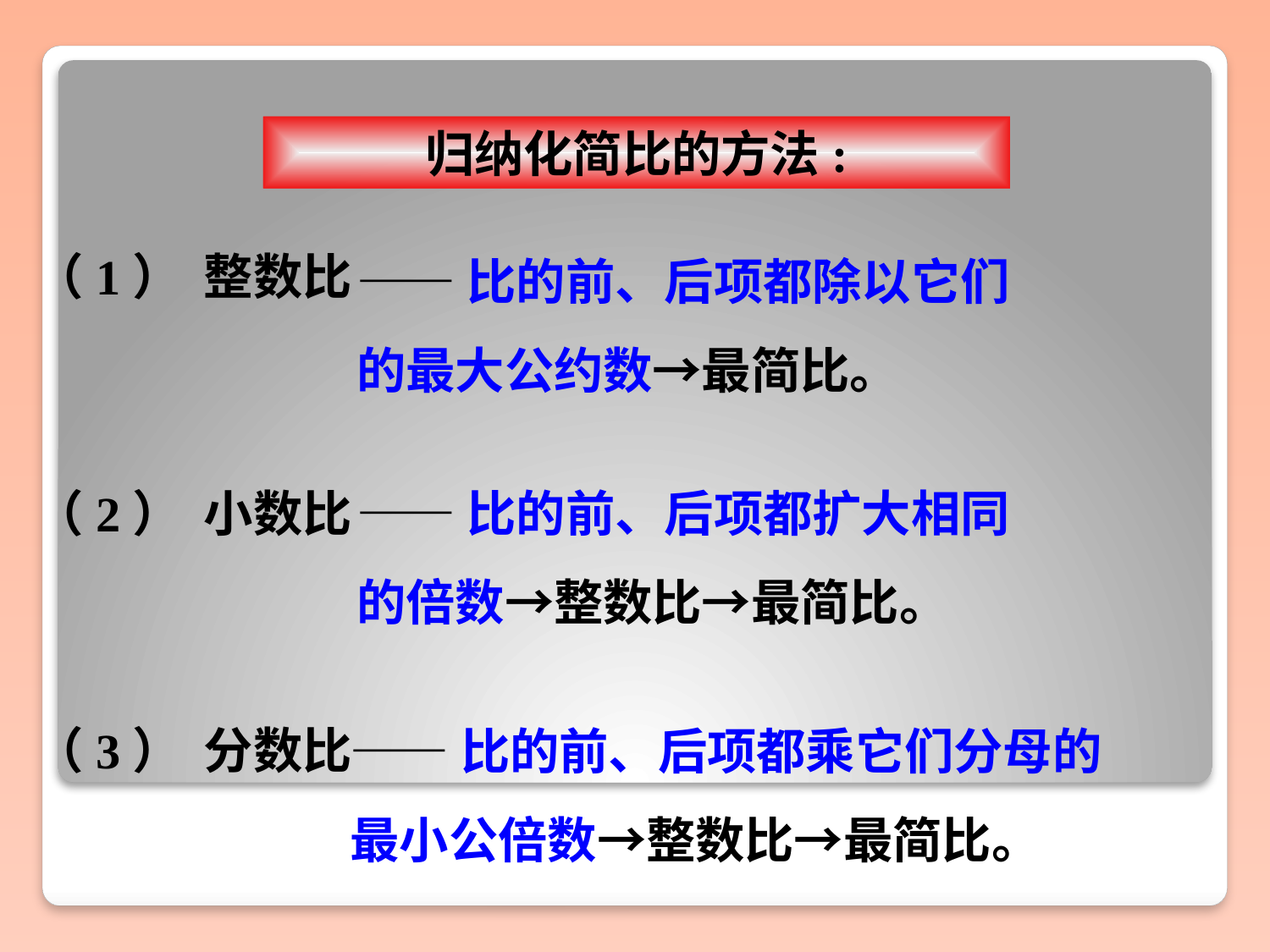

归纳化简比的方法:
——比的前、后项都除以它们的最大公约数→最简比。
（1）  整数比

（2）  小数比

（3）  分数比
——比的前、后项都扩大相同的倍数→整数比→最简比。
——比的前、后项都乘它们分母的最小公倍数→整数比→最简比。